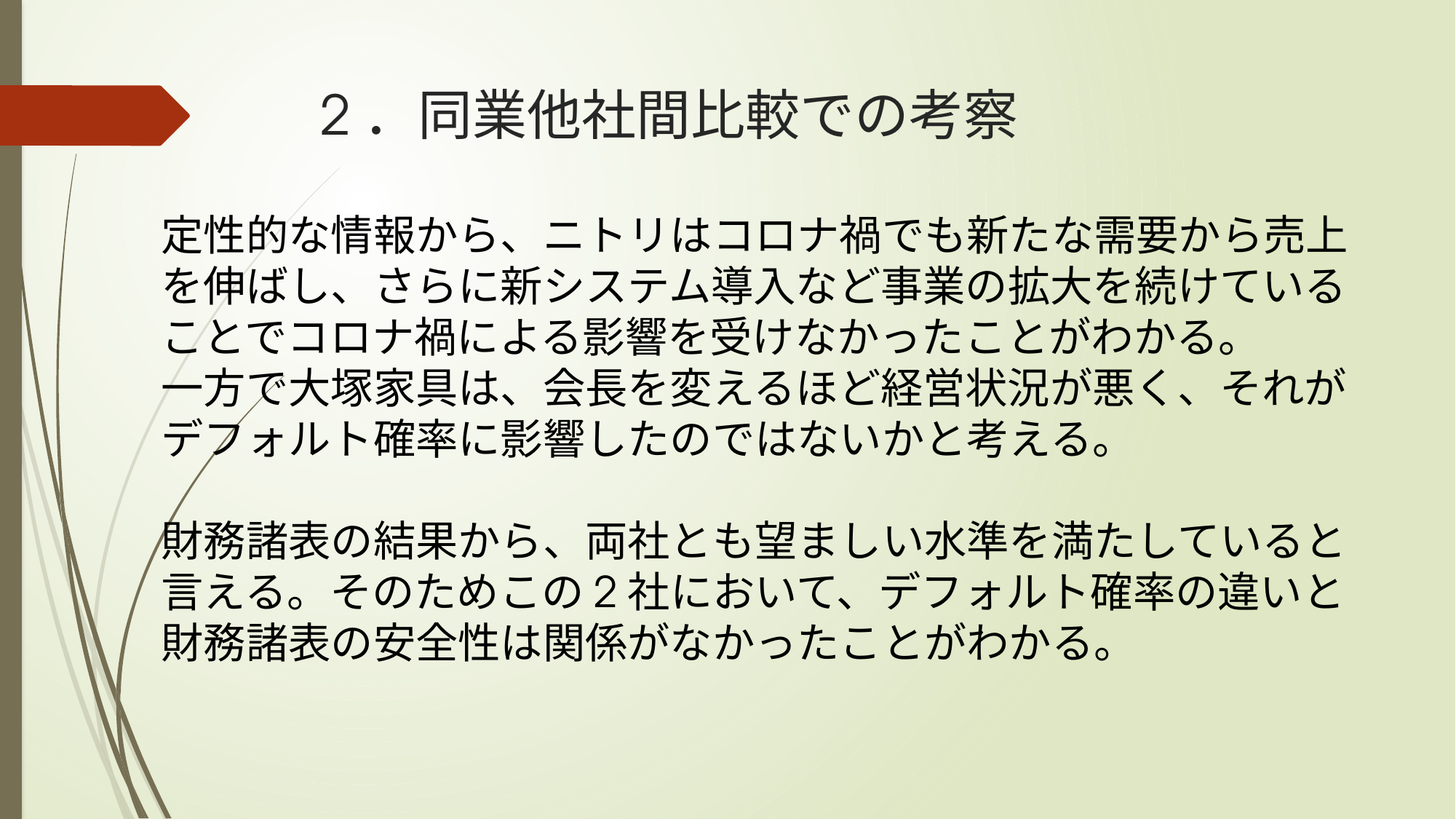

# 2．同業他社間比較での考察
定性的な情報から、ニトリはコロナ禍でも新たな需要から売上を伸ばし、さらに新システム導入など事業の拡大を続けていることでコロナ禍による影響を受けなかったことがわかる。
一方で大塚家具は、会長を変えるほど経営状況が悪く、それがデフォルト確率に影響したのではないかと考える。

財務諸表の結果から、両社とも望ましい水準を満たしていると言える。そのためこの2社において、デフォルト確率の違いと財務諸表の安全性は関係がなかったことがわかる。